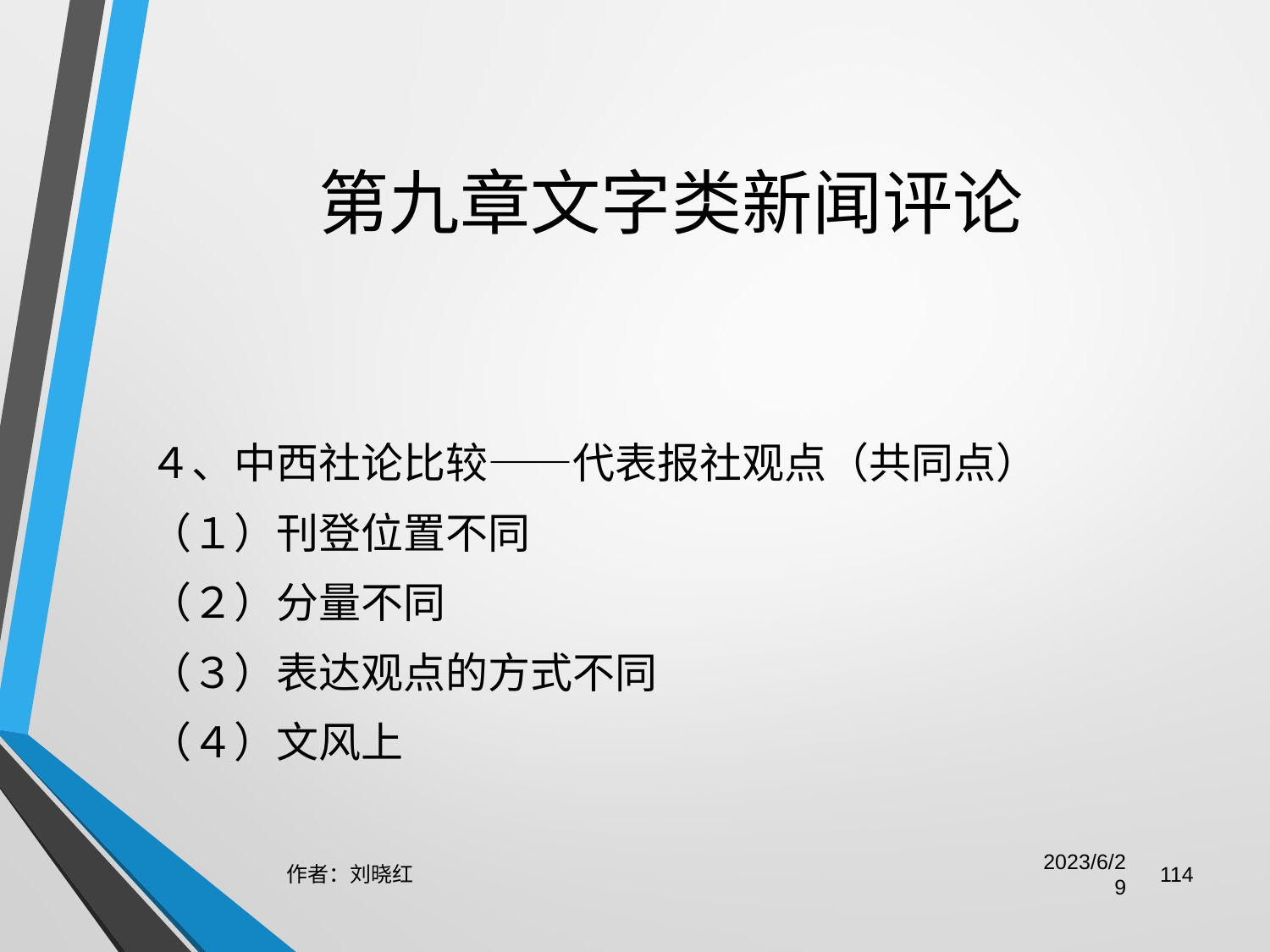

# 第九章文字类新闻评论
４、中西社论比较——代表报社观点（共同点）
（１）刊登位置不同
（２）分量不同
（３）表达观点的方式不同
（４）文风上
作者：刘晓红
2023/6/29
114